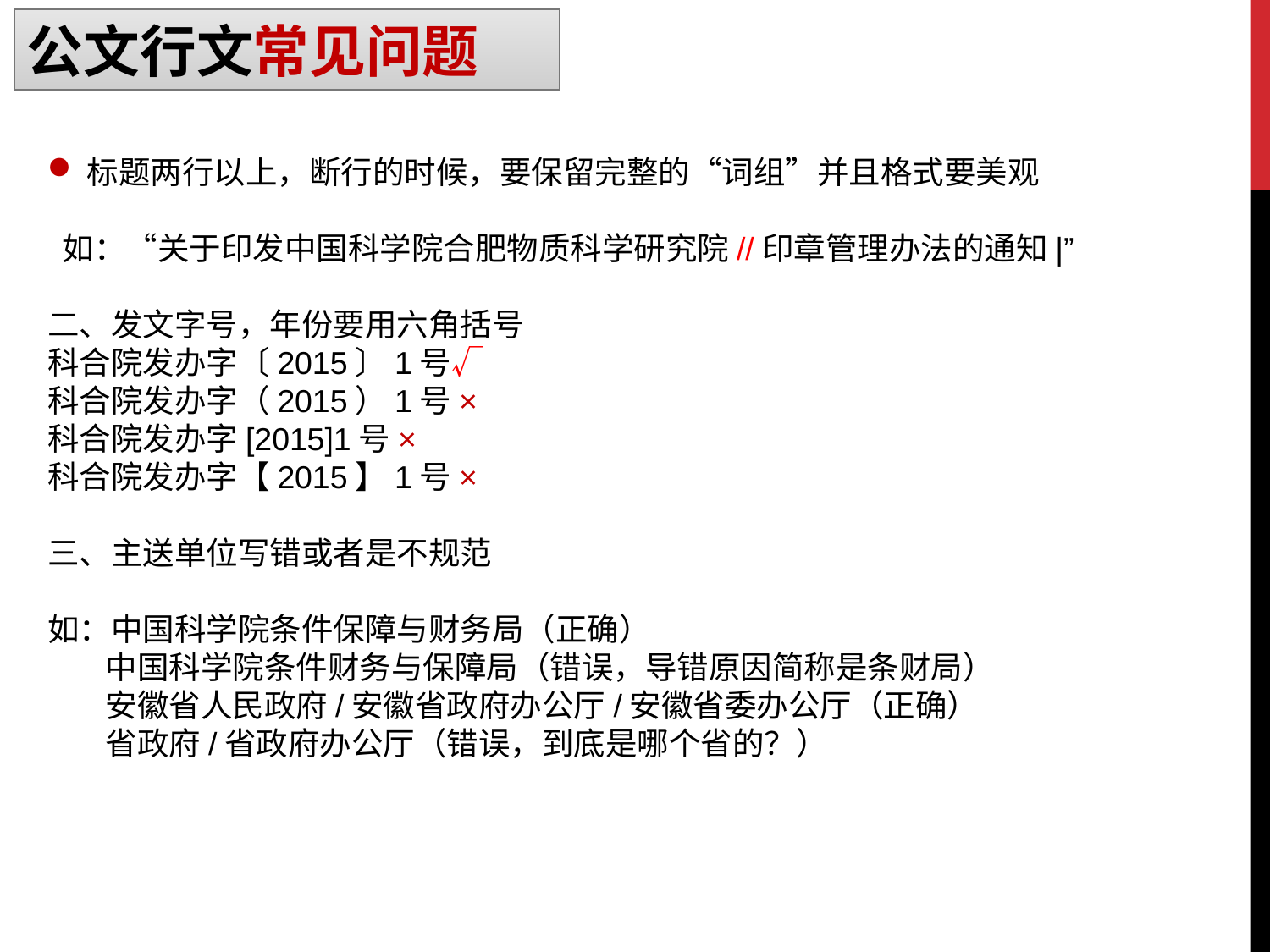

公文行文常见问题
标题两行以上，断行的时候，要保留完整的“词组”并且格式要美观

 如：“关于印发中国科学院合肥物质科学研究院//印章管理办法的通知|”

二、发文字号，年份要用六角括号
科合院发办字〔2015〕1号√
科合院发办字（2015）1号×
科合院发办字[2015]1号×
科合院发办字【2015】1号×

三、主送单位写错或者是不规范

如：中国科学院条件保障与财务局（正确）
       中国科学院条件财务与保障局（错误，导错原因简称是条财局）
       安徽省人民政府/安徽省政府办公厅/安徽省委办公厅（正确）
       省政府/省政府办公厅（错误，到底是哪个省的？）